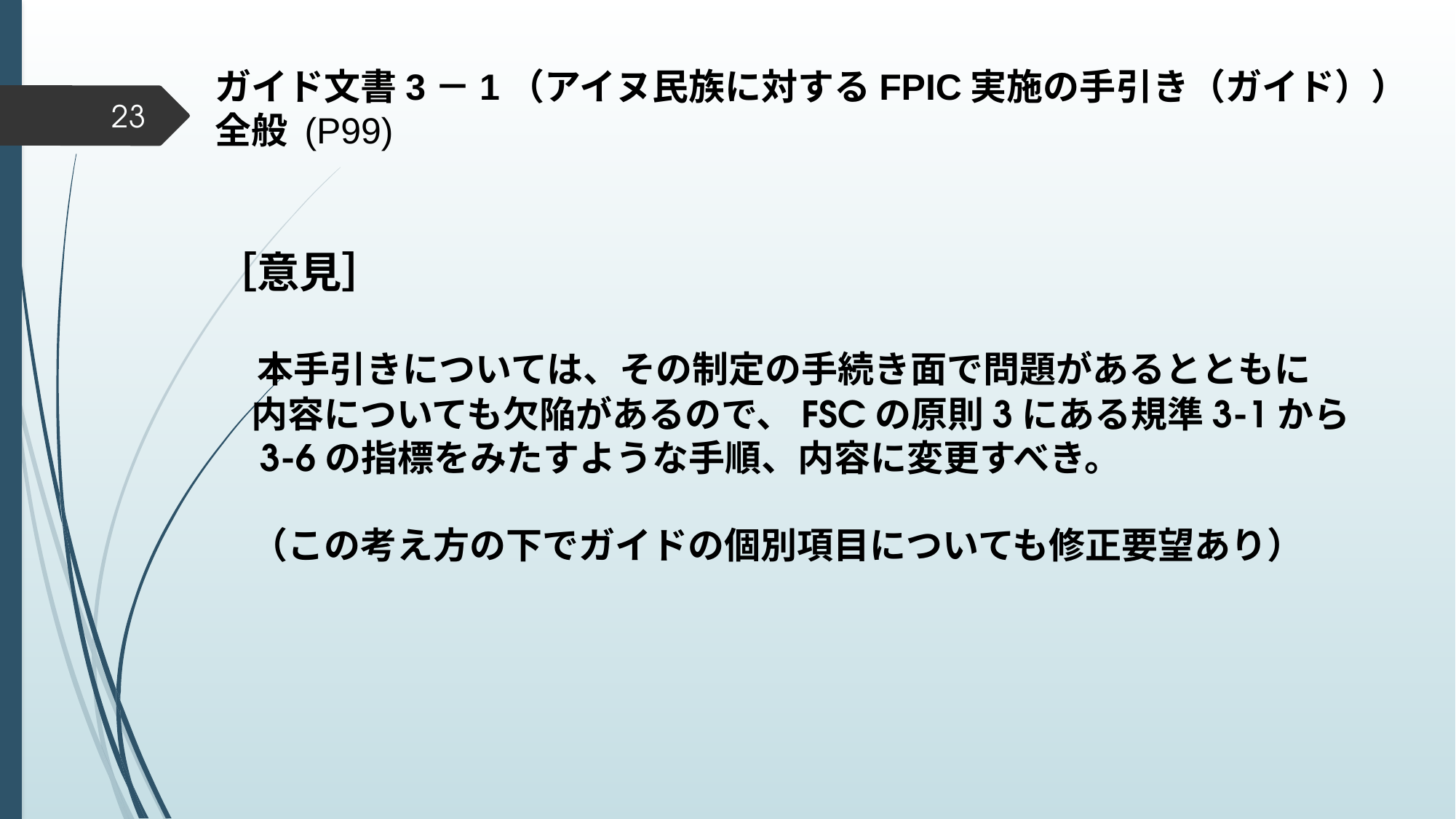

ガイド文書3－1（アイヌ民族に対するFPIC実施の手引き（ガイド））
全般 (P99)

［意見］

　本手引きについては、その制定の手続き面で問題があるとともに
　内容についても欠陥があるので、FSCの原則3にある規準3-1から
　3-6の指標をみたすような手順、内容に変更すべき。

　（この考え方の下でガイドの個別項目についても修正要望あり）

23